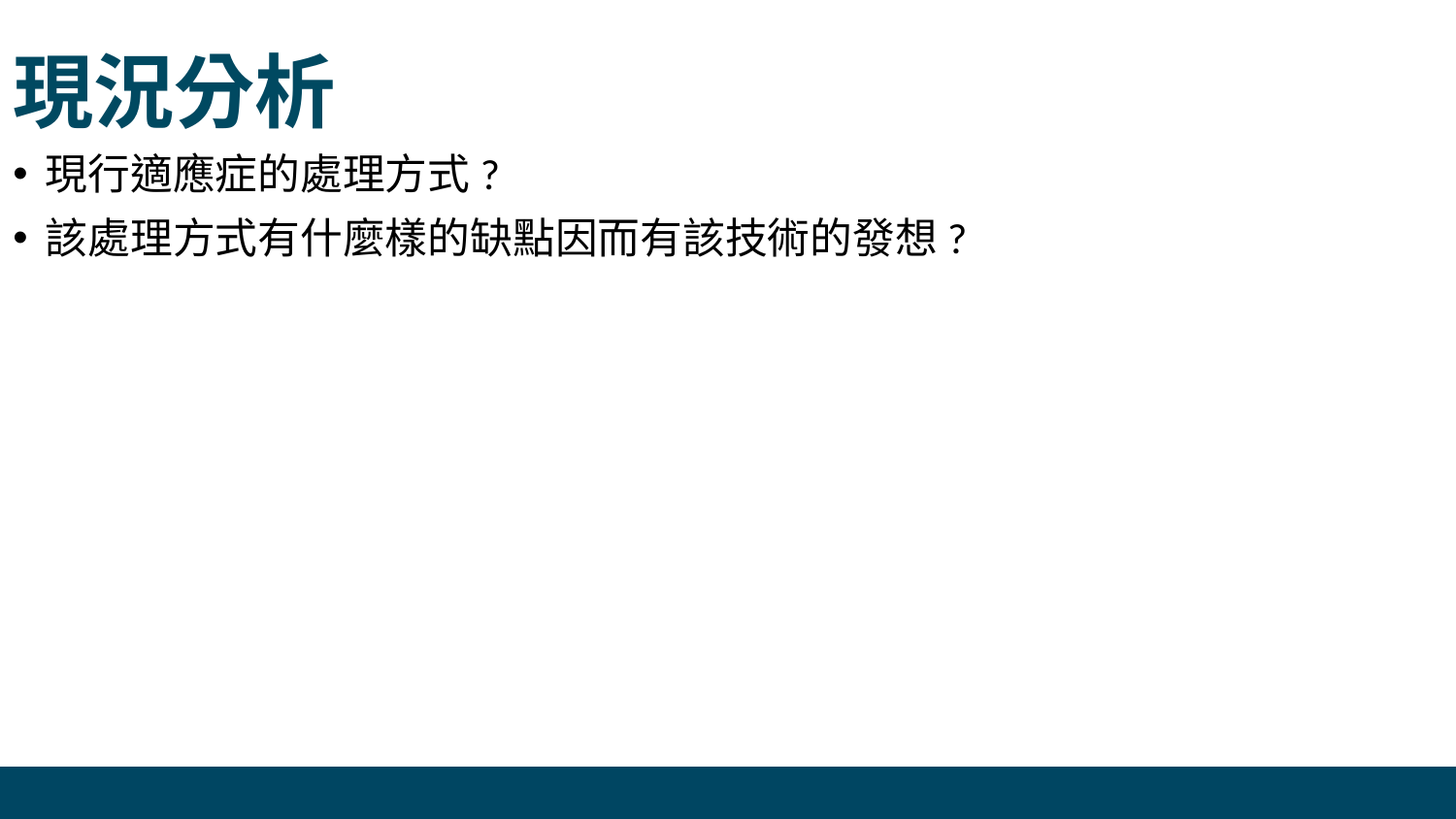

現況分析
現行適應症的處理方式?
該處理方式有什麼樣的缺點因而有該技術的發想?